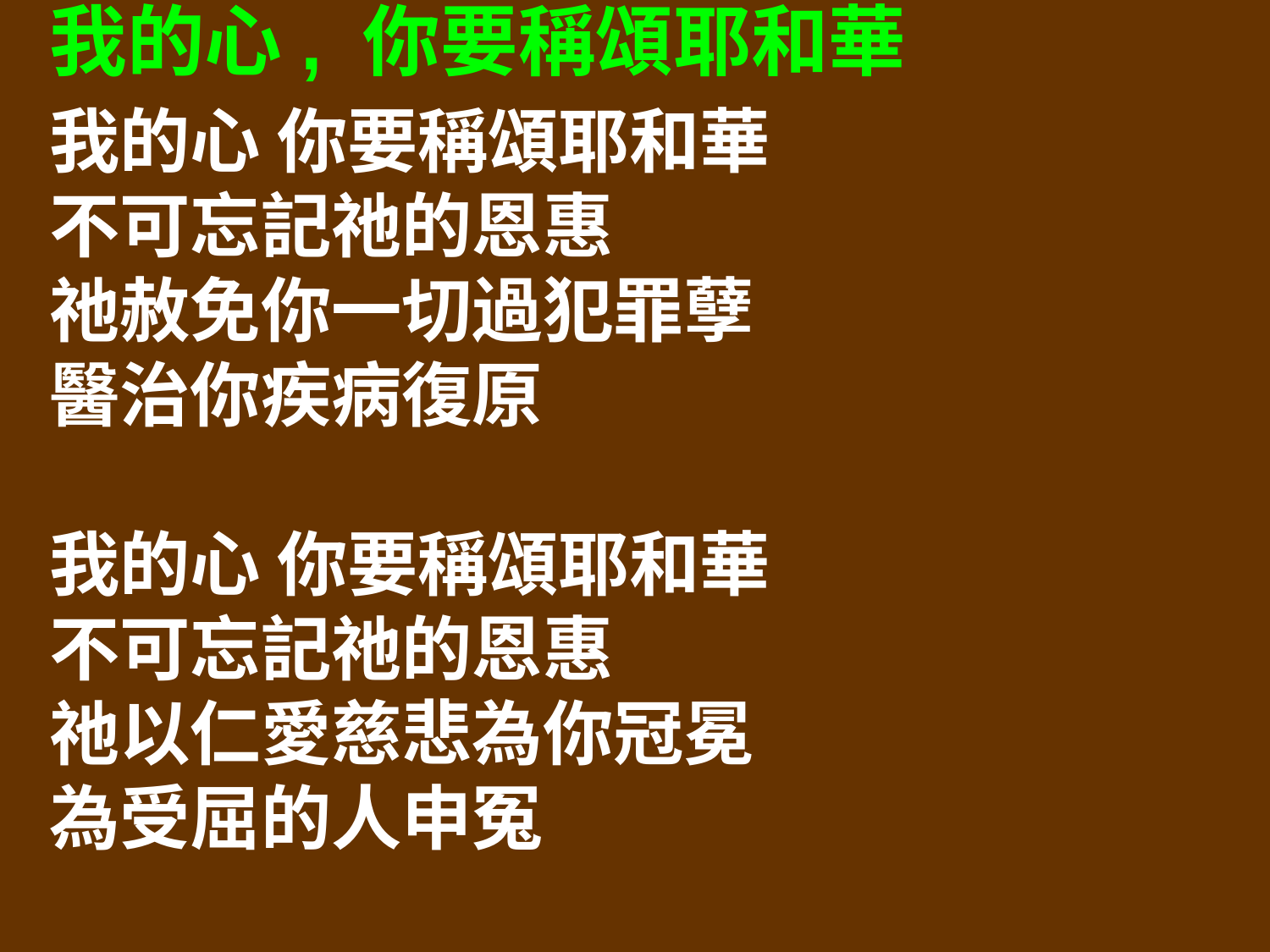

我的心, 你要稱頌耶和華
我的心 你要稱頌耶和華
不可忘記祂的恩惠
祂赦免你一切過犯罪孽
醫治你疾病復原

我的心 你要稱頌耶和華
不可忘記祂的恩惠
祂以仁愛慈悲為你冠冕
為受屈的人申冤